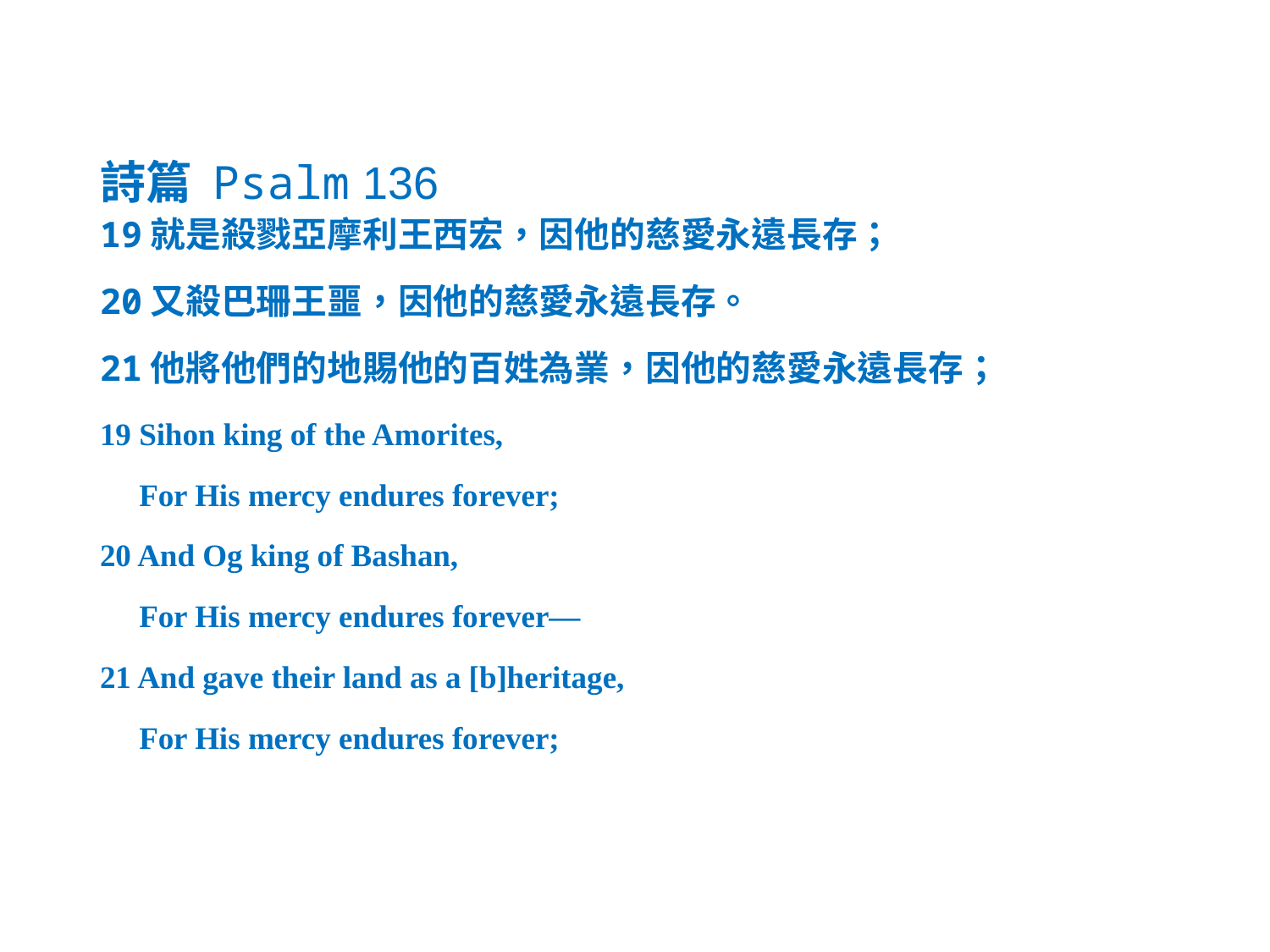

詩篇 Psalm 136
19就是殺戮亞摩利王西宏，因他的慈愛永遠長存；
20又殺巴珊王噩，因他的慈愛永遠長存。
21他將他們的地賜他的百姓為業，因他的慈愛永遠長存；
19 Sihon king of the Amorites,
     For His mercy endures forever;
20 And Og king of Bashan,
     For His mercy endures forever—
21 And gave their land as a [b]heritage,
     For His mercy endures forever;